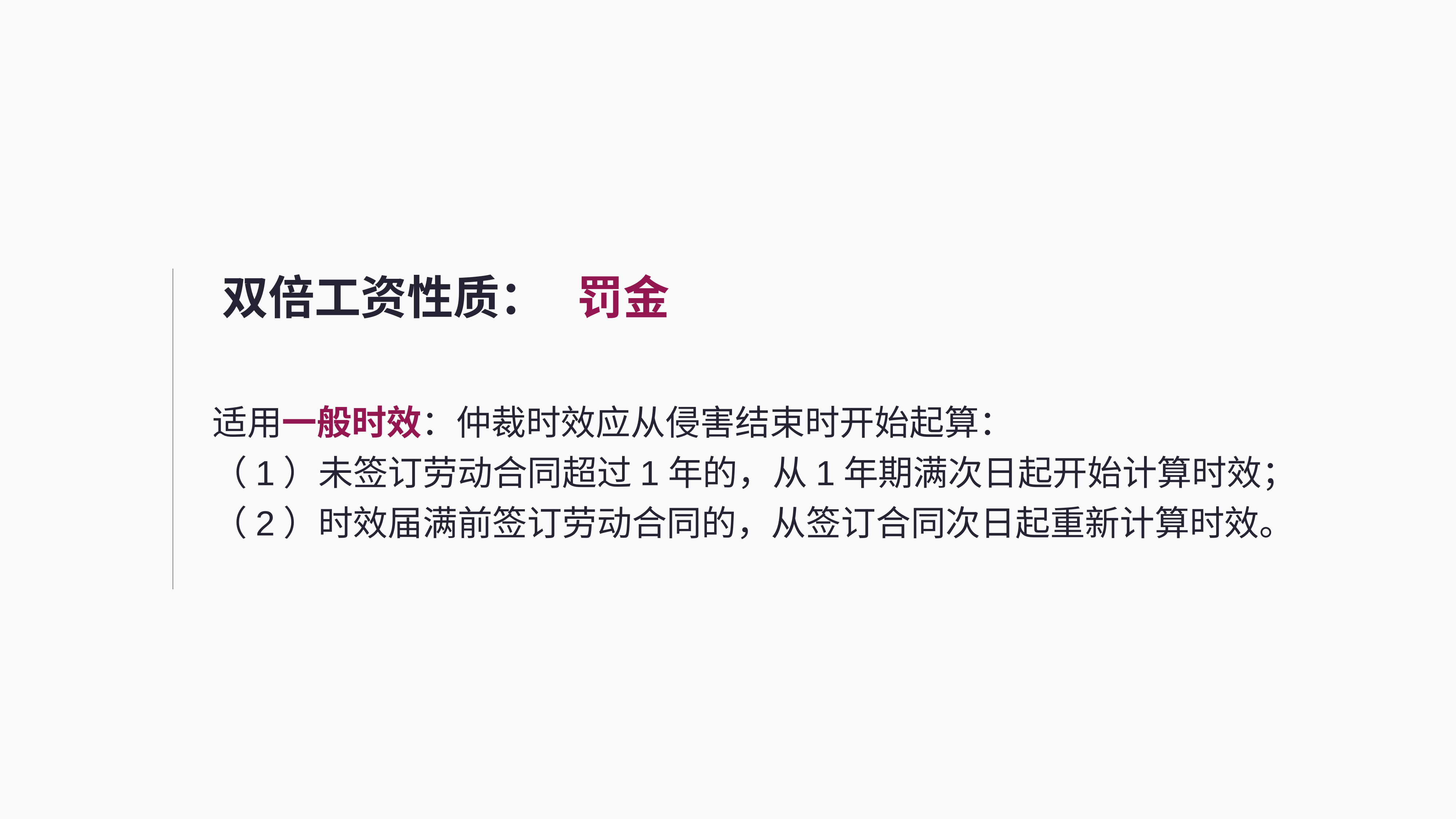

双倍工资性质：   罚金

适用一般时效：仲裁时效应从侵害结束时开始起算：
（1）未签订劳动合同超过1年的，从1年期满次日起开始计算时效；
（2）时效届满前签订劳动合同的，从签订合同次日起重新计算时效。